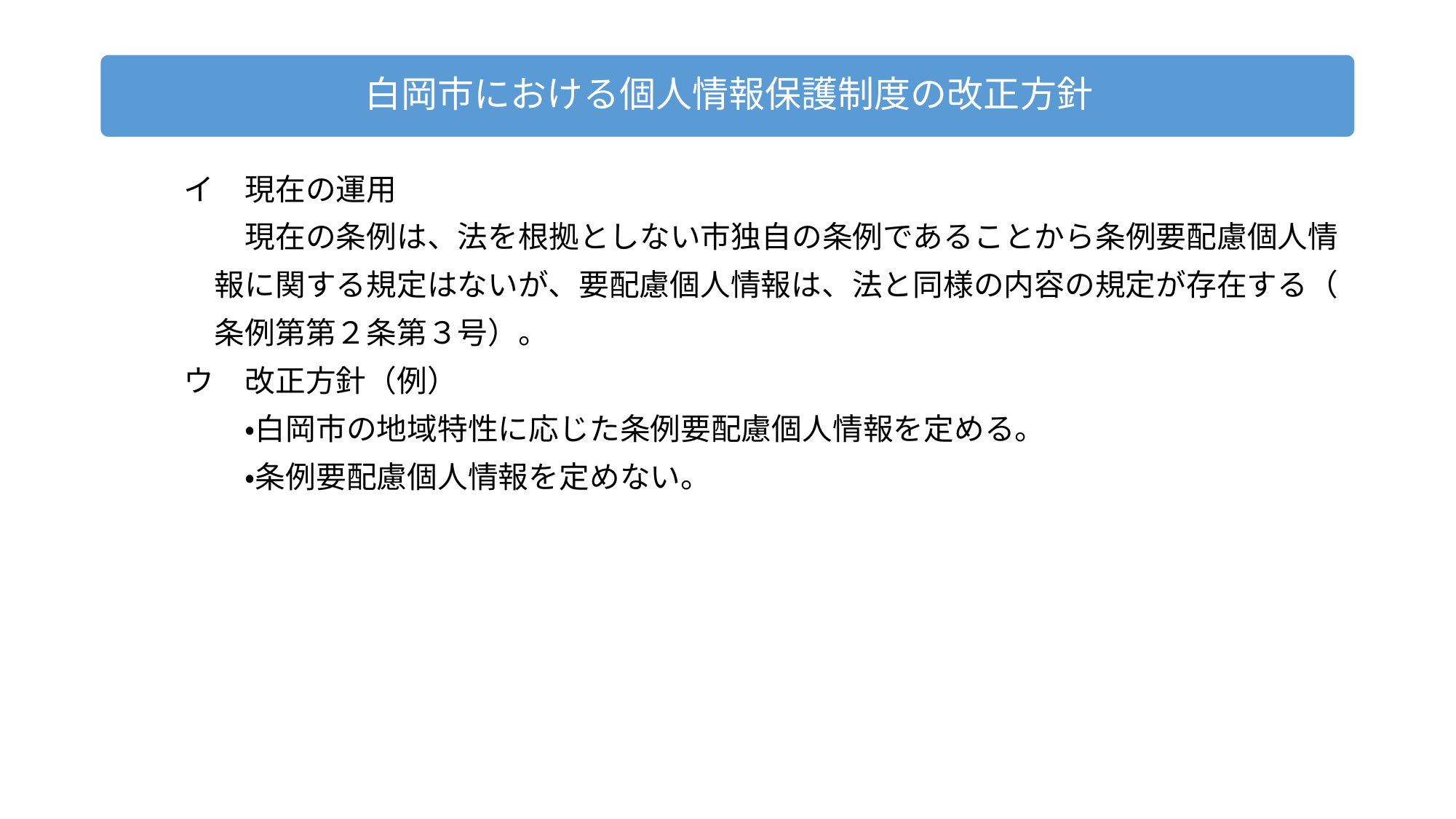

白岡市における個人情報保護制度の改正方針
　　イ　現在の運用
　　　　現在の条例は、法を根拠としない市独自の条例であることから条例要配慮個人情
　　　報に関する規定はないが、要配慮個人情報は、法と同様の内容の規定が存在する（
　　　条例第第２条第３号）。
　　ウ　改正方針（例）
　　　　・白岡市の地域特性に応じた条例要配慮個人情報を定める。
　　　　・条例要配慮個人情報を定めない。